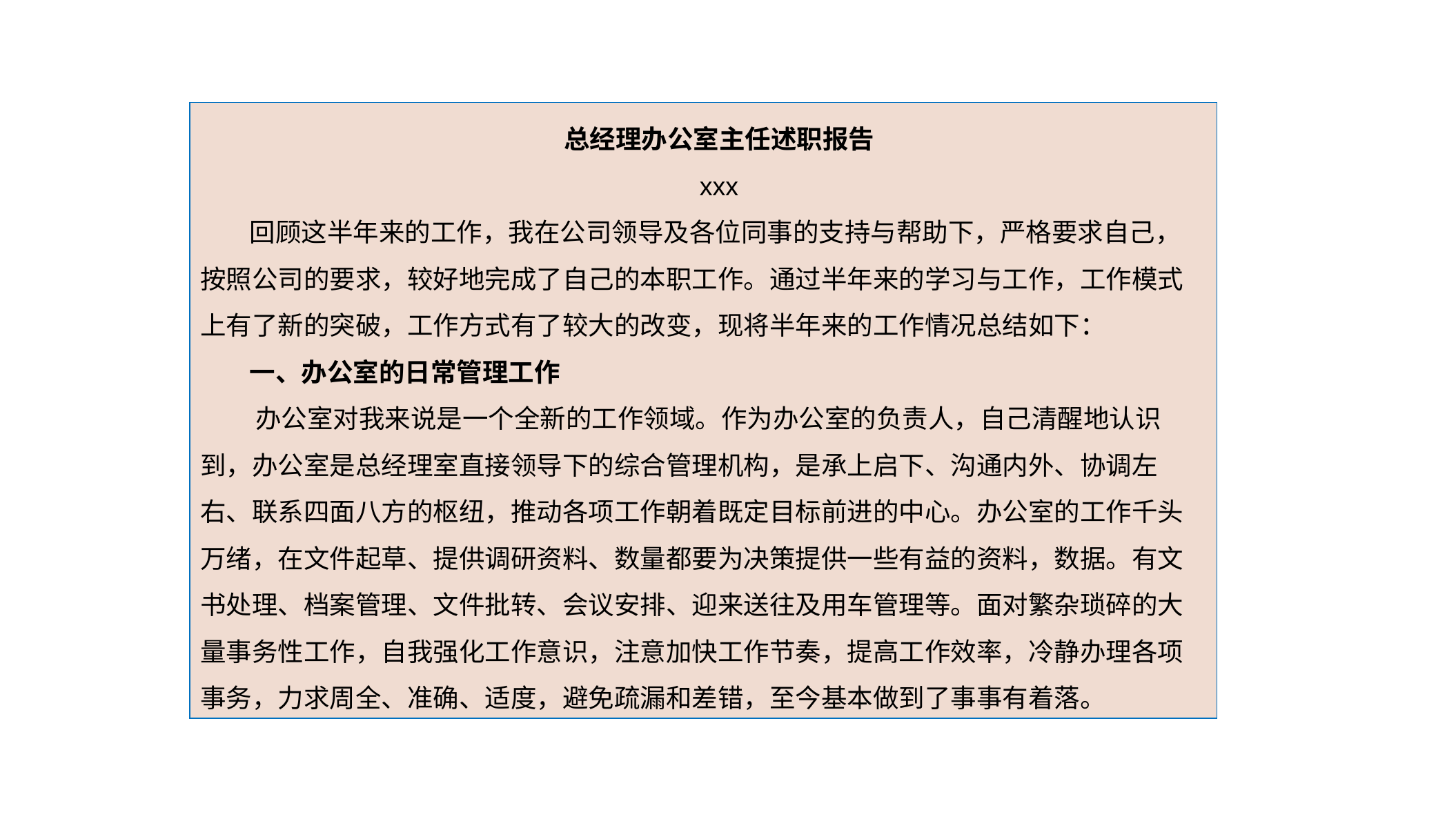

总经理办公室主任述职报告
xxx
  回顾这半年来的工作，我在公司领导及各位同事的支持与帮助下，严格要求自己，按照公司的要求，较好地完成了自己的本职工作。通过半年来的学习与工作，工作模式上有了新的突破，工作方式有了较大的改变，现将半年来的工作情况总结如下：
  一、办公室的日常管理工作
   办公室对我来说是一个全新的工作领域。作为办公室的负责人，自己清醒地认识到，办公室是总经理室直接领导下的综合管理机构，是承上启下、沟通内外、协调左右、联系四面八方的枢纽，推动各项工作朝着既定目标前进的中心。办公室的工作千头万绪，在文件起草、提供调研资料、数量都要为决策提供一些有益的资料，数据。有文书处理、档案管理、文件批转、会议安排、迎来送往及用车管理等。面对繁杂琐碎的大量事务性工作，自我强化工作意识，注意加快工作节奏，提高工作效率，冷静办理各项事务，力求周全、准确、适度，避免疏漏和差错，至今基本做到了事事有着落。